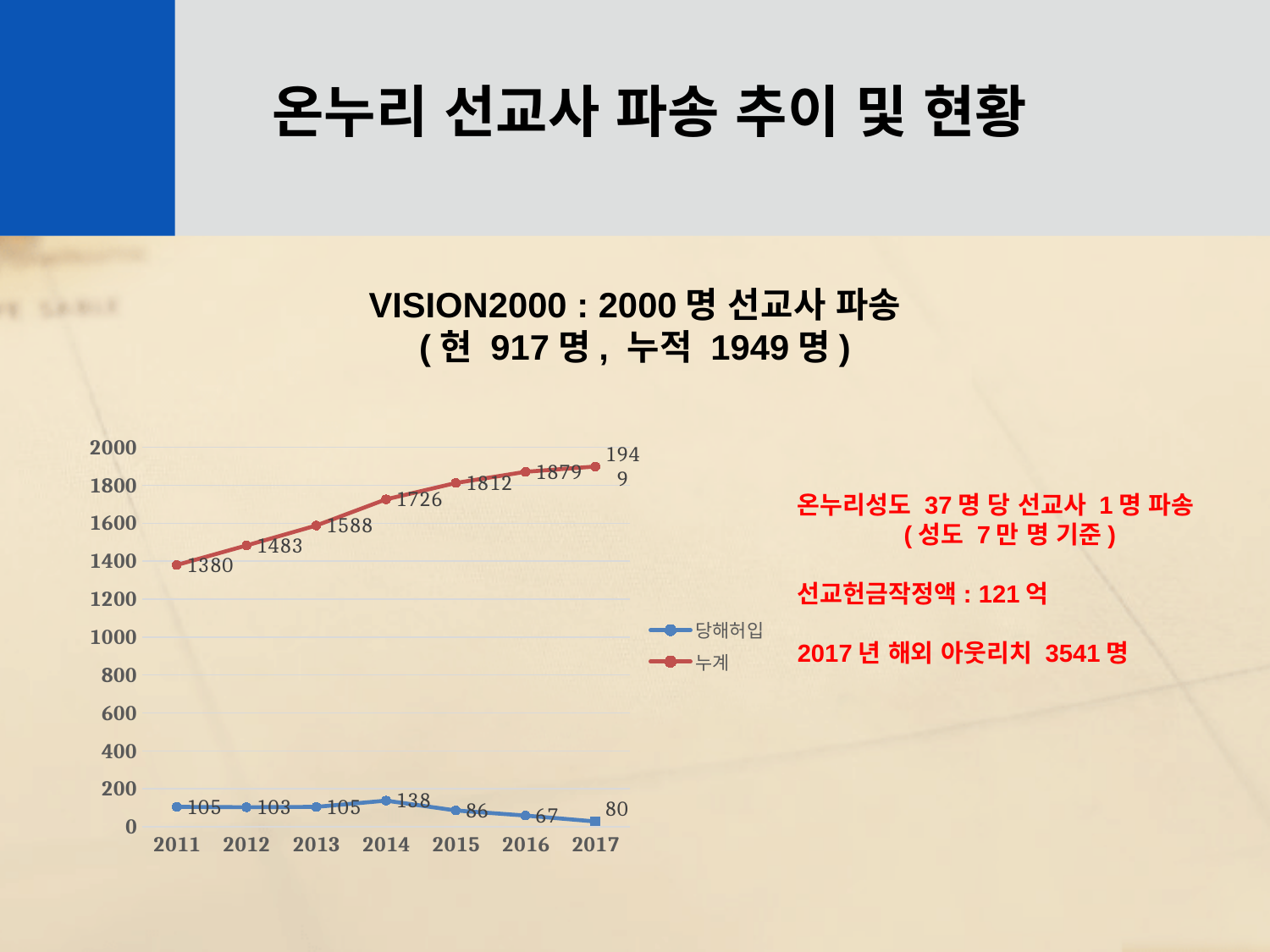

온누리 선교사 파송 추이 및 현황
VISION2000 : 2000명 선교사 파송
(현 917명, 누적 1949명)

### Chart

| Category | 당해허입  | 누계 |
|---|---|---|
| 2011 | 105.0 | 1380.0 |
| 2012 | 103.0 | 1483.0 |
| 2013 | 105.0 | 1588.0 |
| 2014 | 138.0 | 1726.0 |
| 2015 | 86.0 | 1812.0 |
| 2016 | 59.0 | 1871.0 |
| 2017 | 28.0 | 1899.0 |
온누리성도 37명 당 선교사 1명 파송
(성도 7만 명 기준)

선교헌금작정액: 121억

2017년 해외 아웃리치 3541명